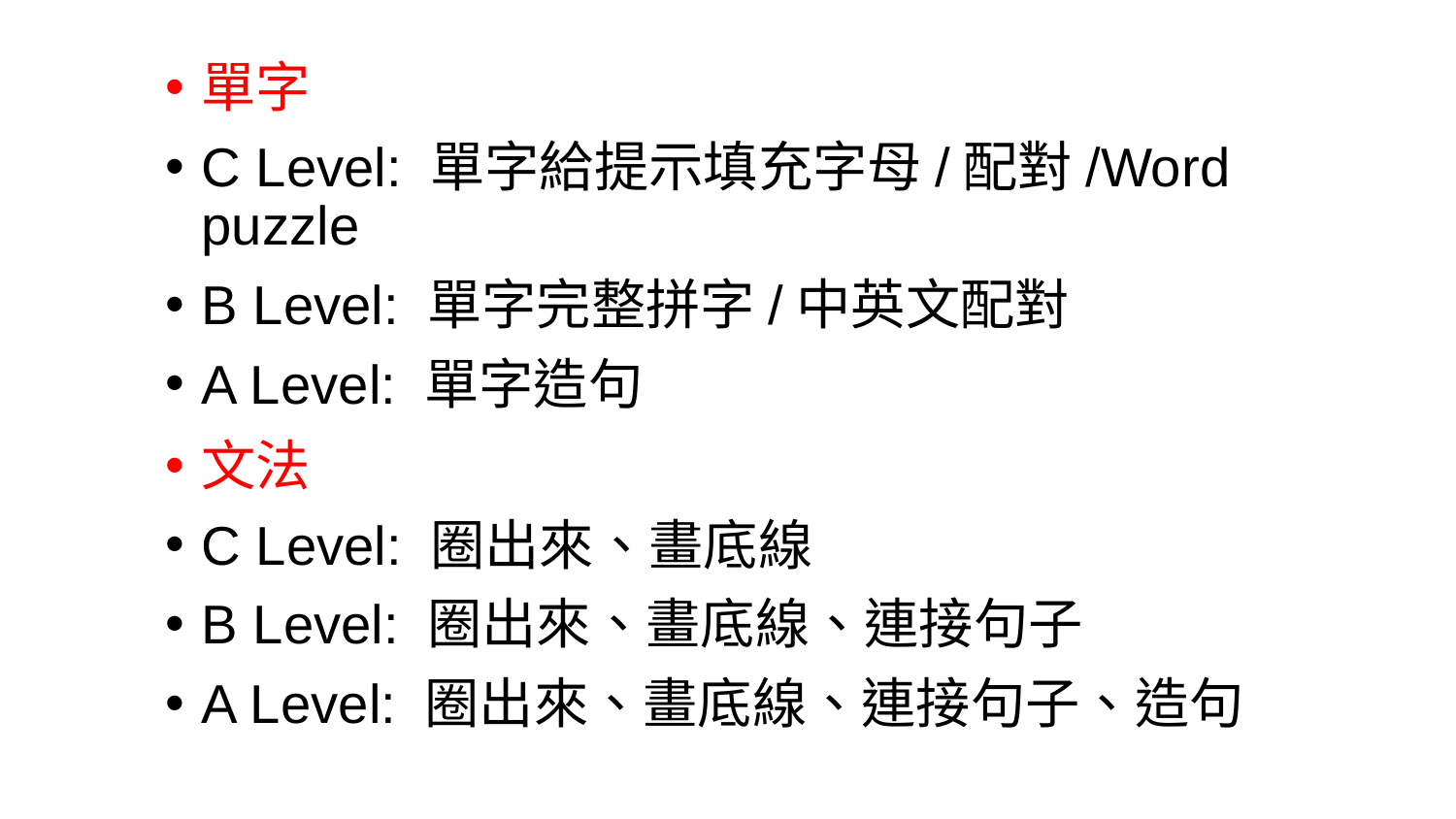

單字
C Level: 單字給提示填充字母/配對/Word puzzle
B Level: 單字完整拼字/中英文配對
A Level: 單字造句
文法
C Level: 圈出來、畫底線
B Level: 圈出來、畫底線、連接句子
A Level: 圈出來、畫底線、連接句子、造句